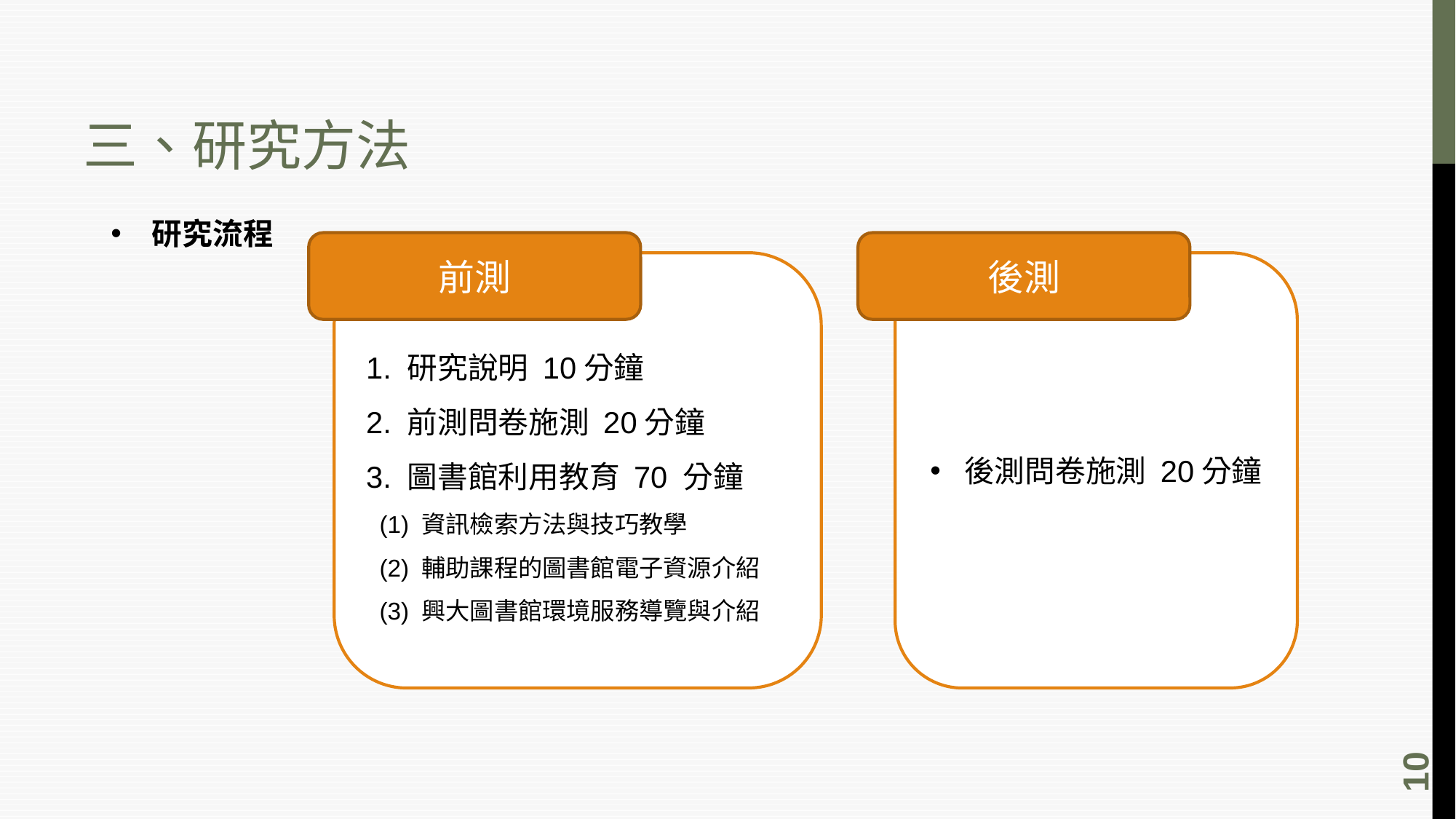

# 三、研究方法
研究流程
後測
前測

研究說明 10分鐘
前測問卷施測 20分鐘
圖書館利用教育 70 分鐘
  (1) 資訊檢索方法與技巧教學
  (2) 輔助課程的圖書館電子資源介紹
  (3) 興大圖書館環境服務導覽與介紹

後測問卷施測 20分鐘
10